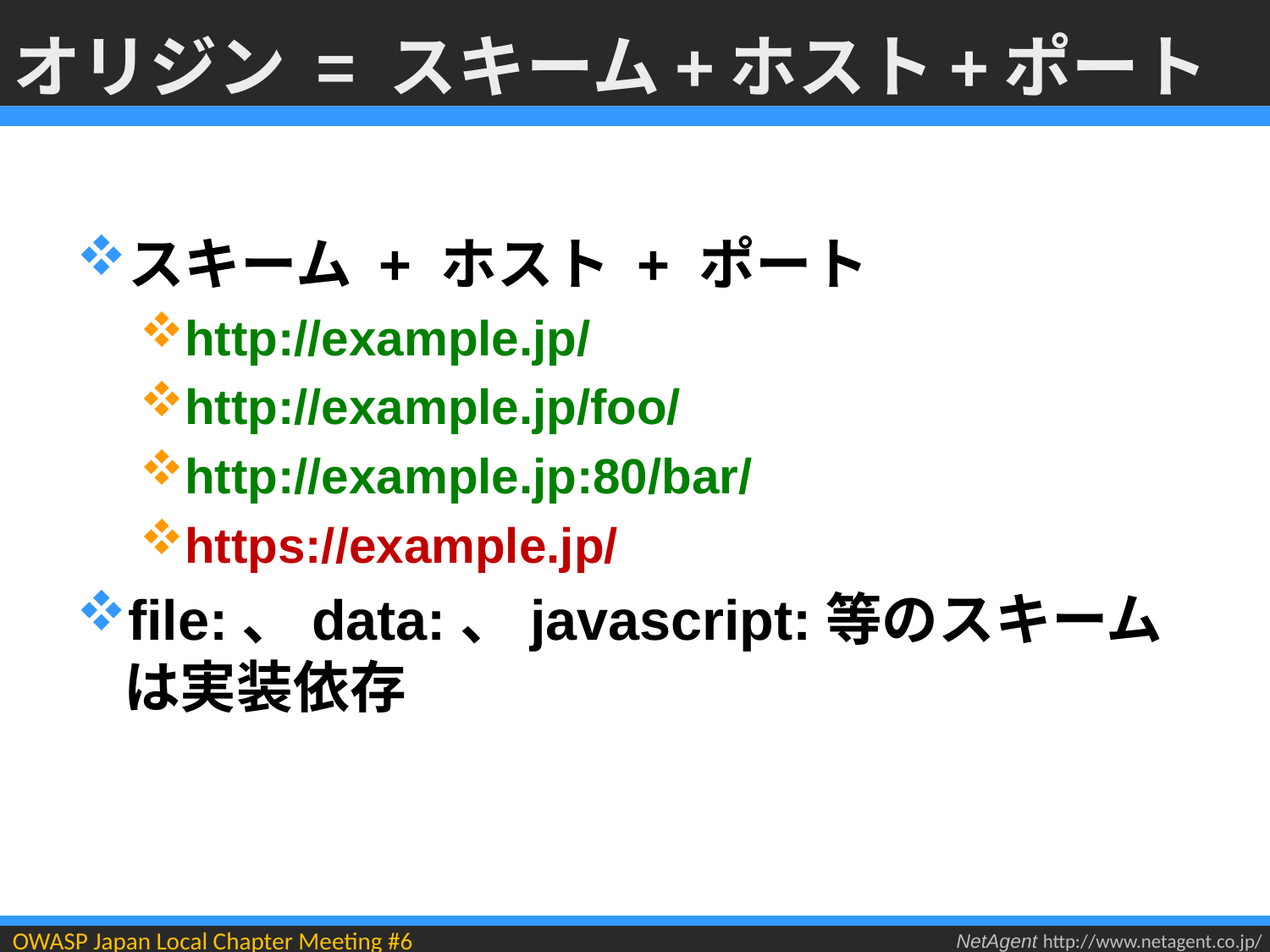

# オリジン = スキーム+ホスト+ポート
スキーム + ホスト + ポート
http://example.jp/
http://example.jp/foo/
http://example.jp:80/bar/
https://example.jp/
file:、data:、javascript:等のスキームは実装依存